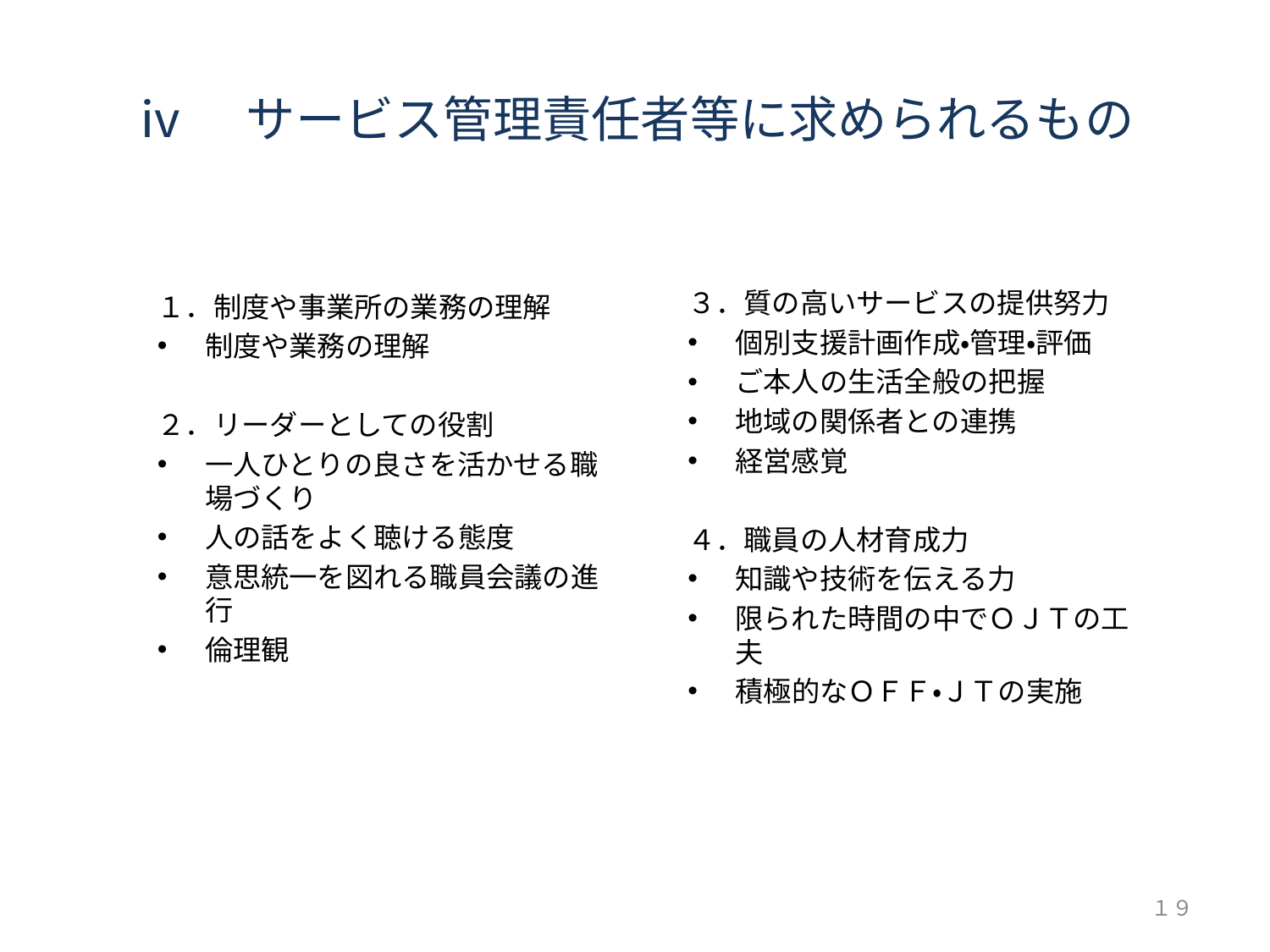

# ⅳ　サービス管理責任者等に求められるもの
３．質の高いサービスの提供努力
個別支援計画作成・管理・評価
ご本人の生活全般の把握
地域の関係者との連携
経営感覚

４．職員の人材育成力
知識や技術を伝える力
限られた時間の中でＯＪＴの工夫
積極的なＯＦＦ・ＪＴの実施

１．制度や事業所の業務の理解
制度や業務の理解

２．リーダーとしての役割
一人ひとりの良さを活かせる職場づくり
人の話をよく聴ける態度
意思統一を図れる職員会議の進行
倫理観
１９